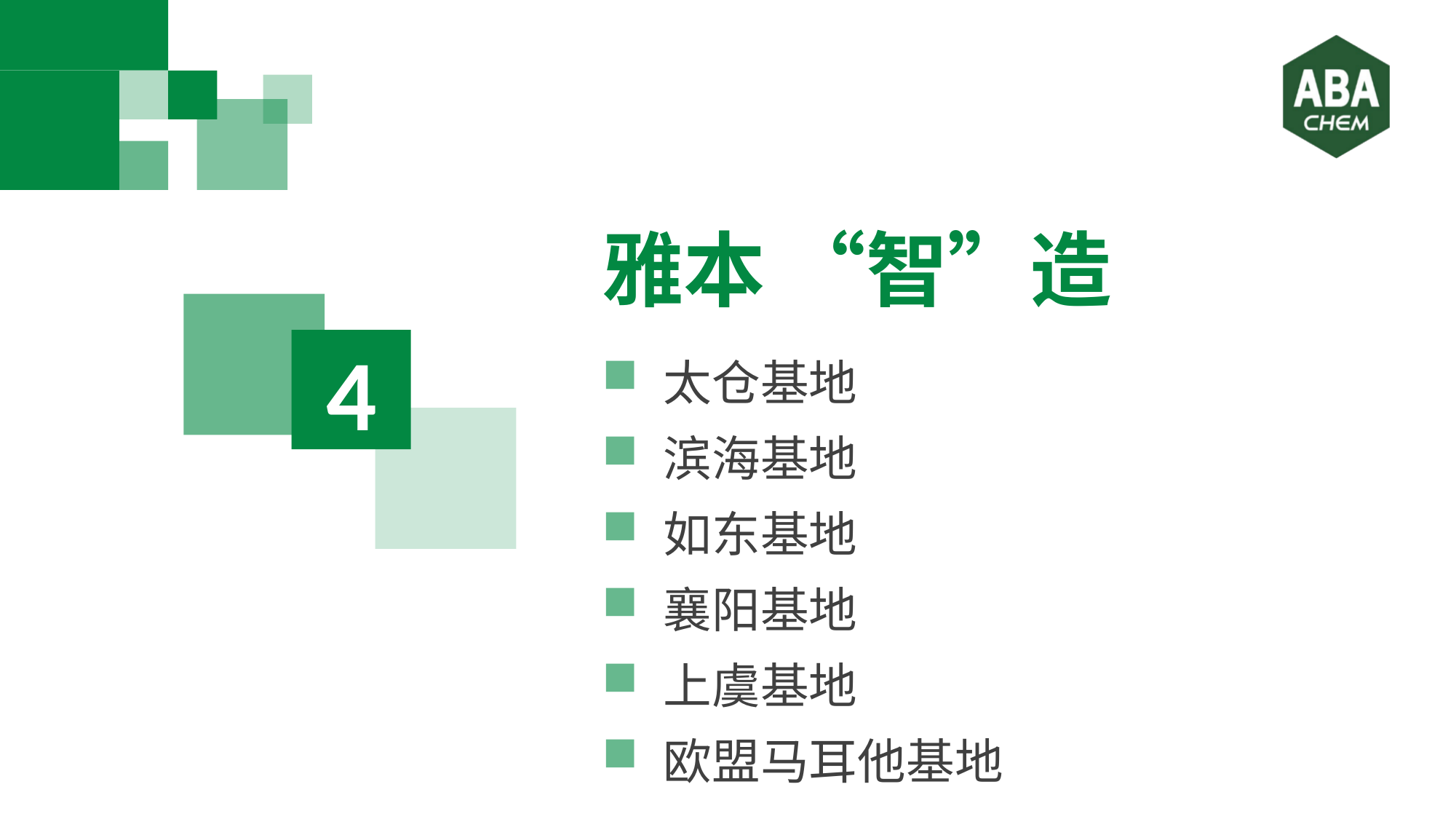

雅本 “智”造
4
太仓基地
滨海基地
如东基地
襄阳基地
上虞基地
欧盟马耳他基地